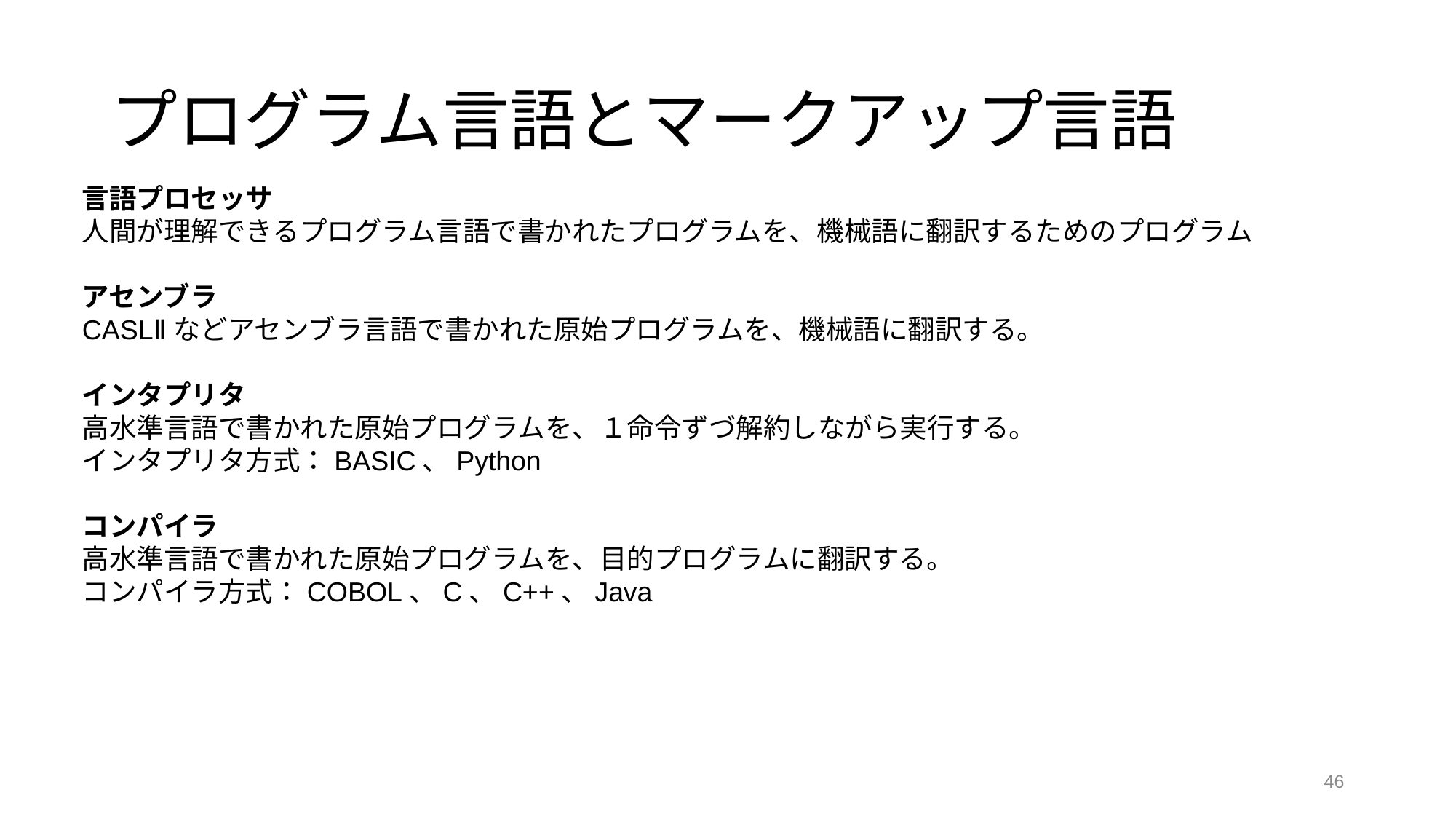

# プログラム言語とマークアップ言語
言語プロセッサ
人間が理解できるプログラム言語で書かれたプログラムを、機械語に翻訳するためのプログラム

アセンブラ
CASLⅡなどアセンブラ言語で書かれた原始プログラムを、機械語に翻訳する。

インタプリタ
高水準言語で書かれた原始プログラムを、１命令ずづ解約しながら実行する。
インタプリタ方式：BASIC、Python

コンパイラ
高水準言語で書かれた原始プログラムを、目的プログラムに翻訳する。
コンパイラ方式：COBOL、C、C++、Java

46